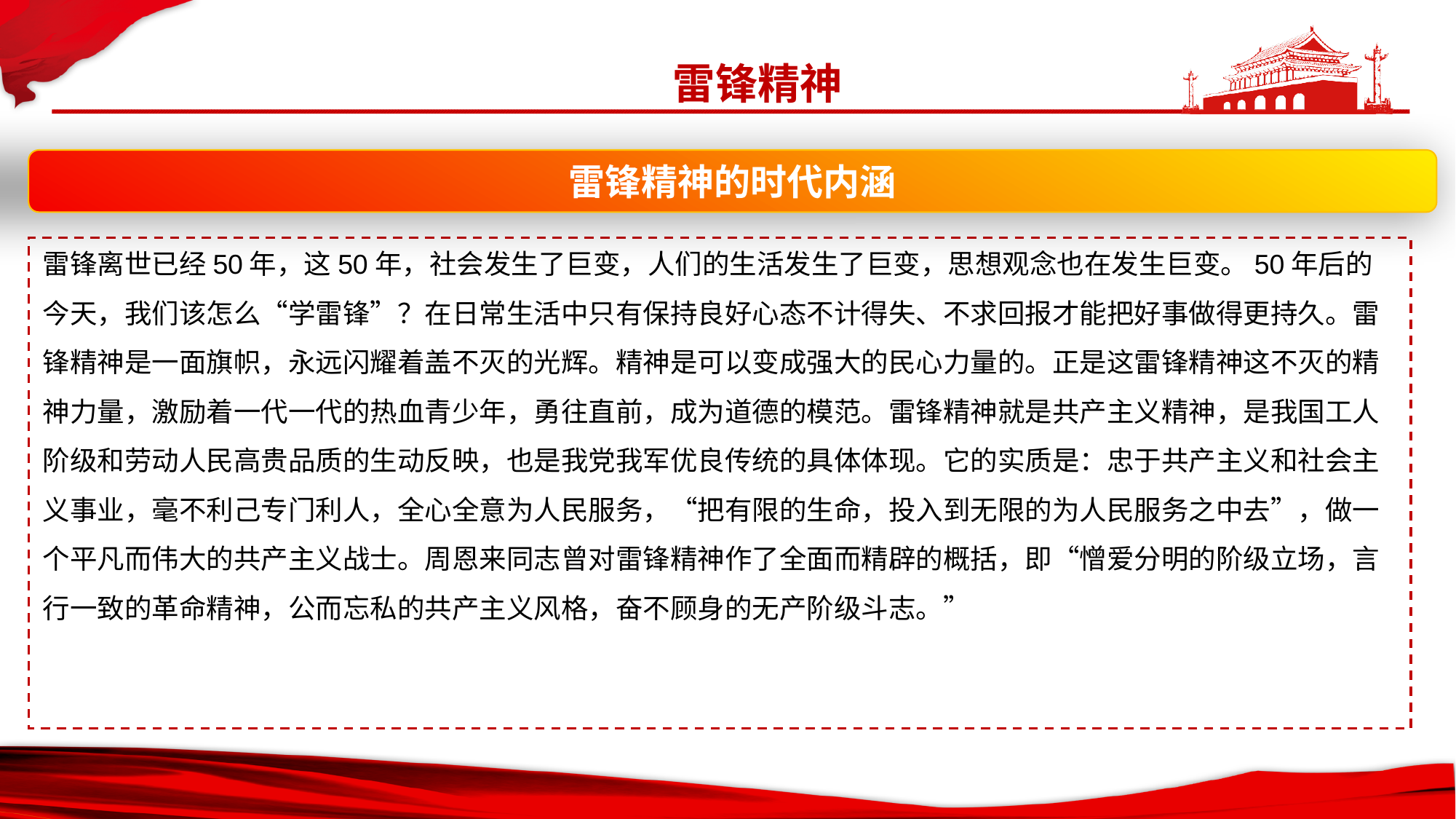

雷锋精神
雷锋精神的时代内涵
雷锋离世已经50年，这50年，社会发生了巨变，人们的生活发生了巨变，思想观念也在发生巨变。50年后的今天，我们该怎么“学雷锋”？在日常生活中只有保持良好心态不计得失、不求回报才能把好事做得更持久。雷锋精神是一面旗帜，永远闪耀着盖不灭的光辉。精神是可以变成强大的民心力量的。正是这雷锋精神这不灭的精神力量，激励着一代一代的热血青少年，勇往直前，成为道德的模范。雷锋精神就是共产主义精神，是我国工人阶级和劳动人民高贵品质的生动反映，也是我党我军优良传统的具体体现。它的实质是：忠于共产主义和社会主义事业，毫不利己专门利人，全心全意为人民服务，“把有限的生命，投入到无限的为人民服务之中去”，做一个平凡而伟大的共产主义战士。周恩来同志曾对雷锋精神作了全面而精辟的概括，即“憎爱分明的阶级立场，言行一致的革命精神，公而忘私的共产主义风格，奋不顾身的无产阶级斗志。”